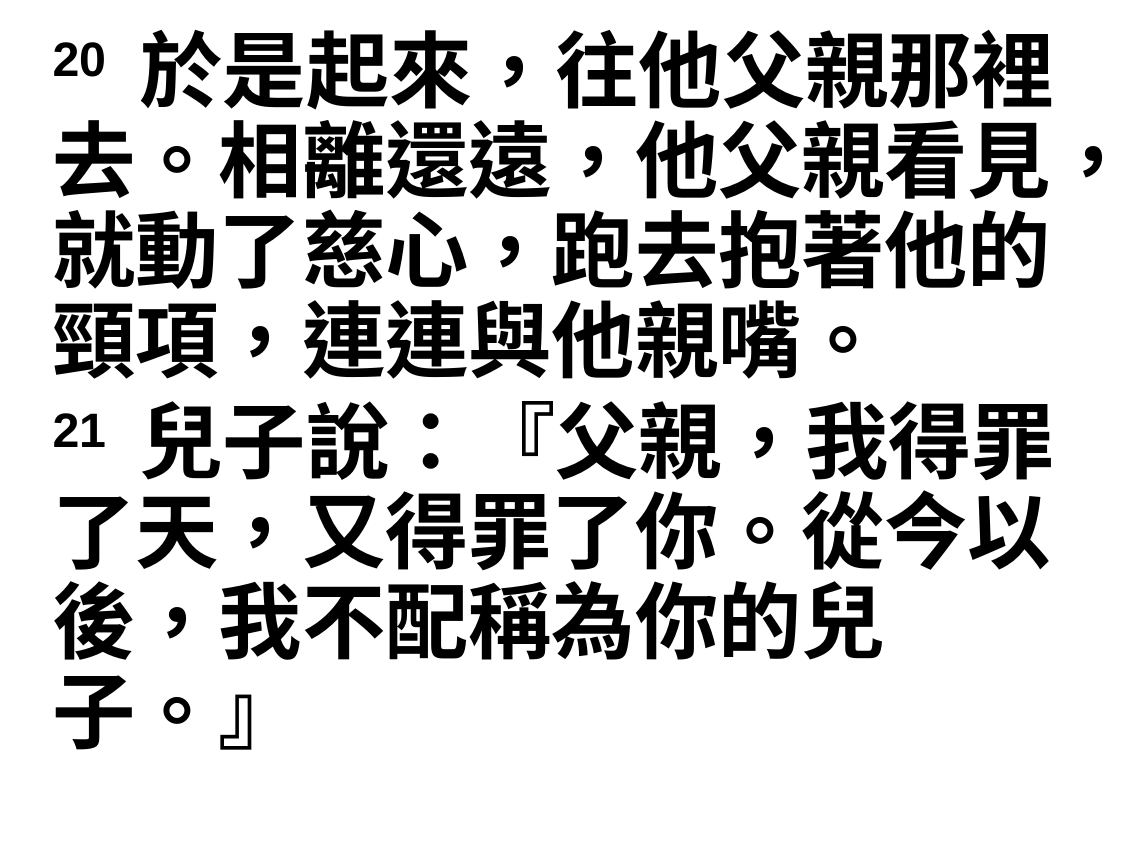

20 於是起來，往他父親那裡去。相離還遠，他父親看見，就動了慈心，跑去抱著他的頸項，連連與他親嘴。
21 兒子說：『父親，我得罪了天，又得罪了你。從今以後，我不配稱為你的兒子。』